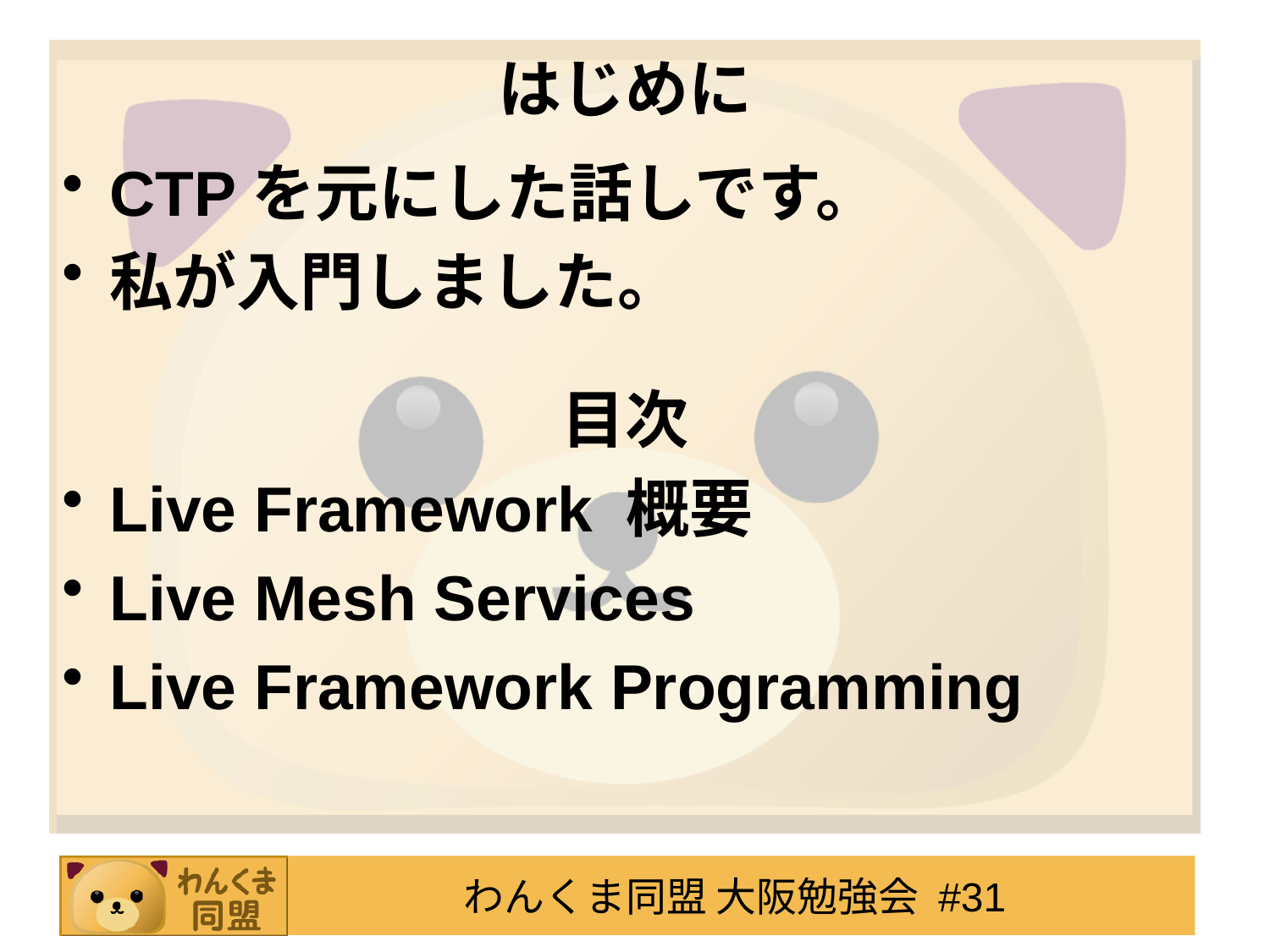

# はじめに
CTPを元にした話しです。
私が入門しました。

目次
Live Framework 概要
Live Mesh Services
Live Framework Programming